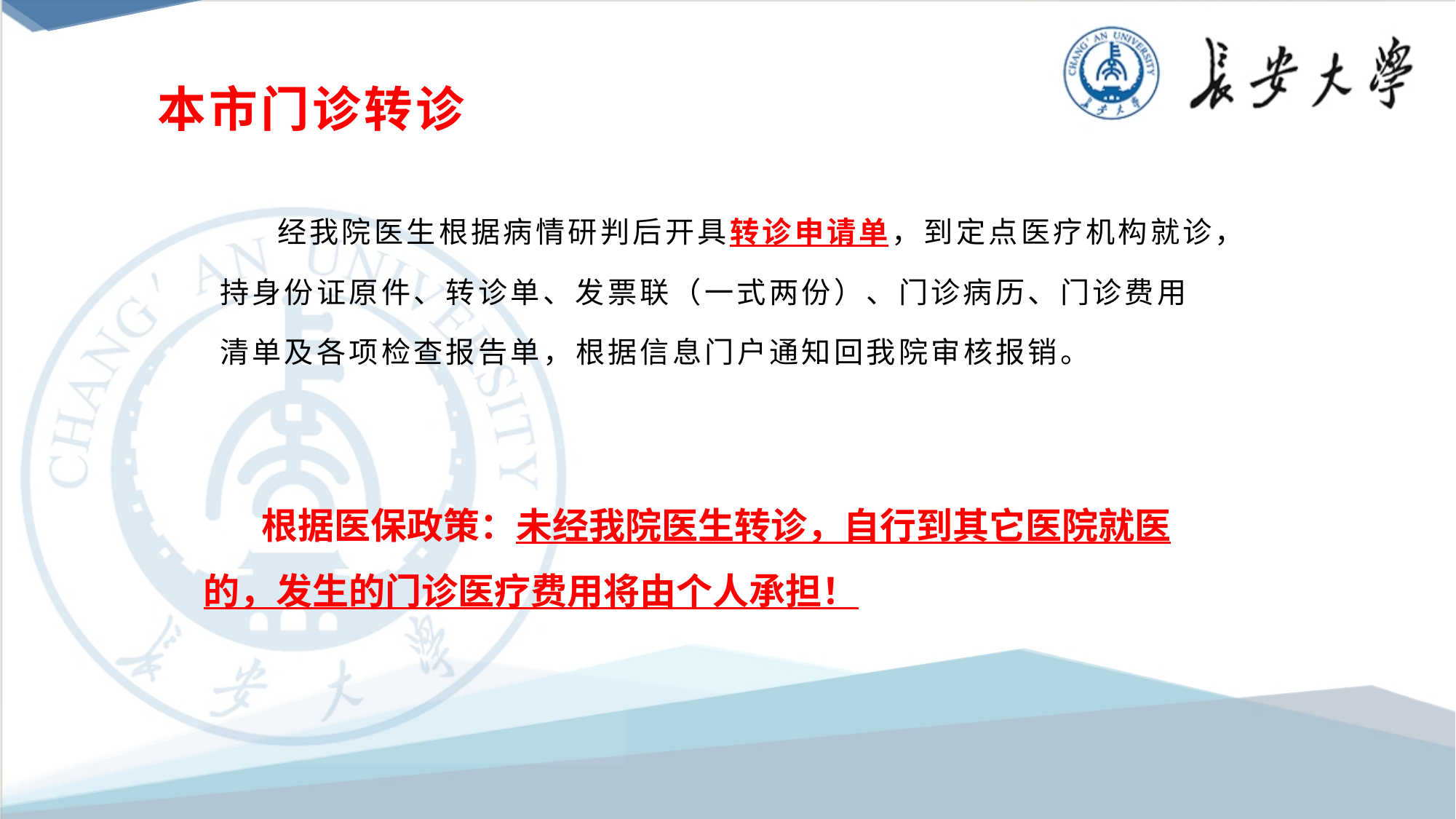

# 本市门诊转诊
     经我院医生根据病情研判后开具转诊申请单，到定点医疗机构就诊，持身份证原件、转诊单、发票联（一式两份）、门诊病历、门诊费用清单及各项检查报告单，根据信息门户通知回我院审核报销。
      根据医保政策：未经我院医生转诊，自行到其它医院就医的，发生的门诊医疗费用将由个人承担！